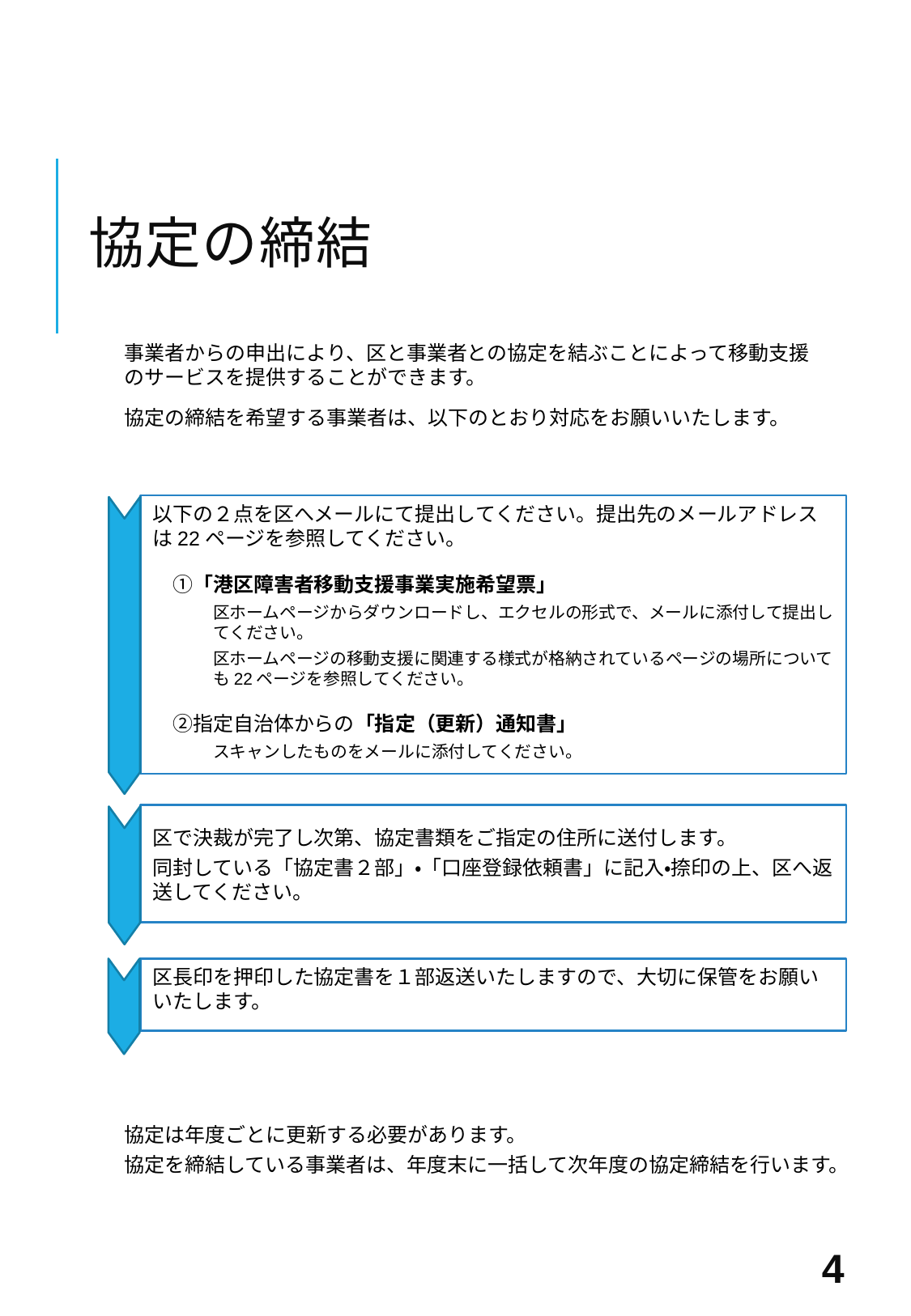

# 協定の締結
事業者からの申出により、区と事業者との協定を結ぶことによって移動支援のサービスを提供することができます。
協定の締結を希望する事業者は、以下のとおり対応をお願いいたします。
以下の２点を区へメールにて提出してください。提出先のメールアドレスは22ページを参照してください。
　➀「港区障害者移動支援事業実施希望票」
区ホームページからダウンロードし、エクセルの形式で、メールに添付して提出してください。
区ホームページの移動支援に関連する様式が格納されているページの場所についても22ページを参照してください。
　②指定自治体からの「指定（更新）通知書」
スキャンしたものをメールに添付してください。

区で決裁が完了し次第、協定書類をご指定の住所に送付します。
同封している「協定書２部」・「口座登録依頼書」に記入・捺印の上、区へ返送してください。

区長印を押印した協定書を１部返送いたしますので、大切に保管をお願いいたします。

協定は年度ごとに更新する必要があります。
協定を締結している事業者は、年度末に一括して次年度の協定締結を行います。
4